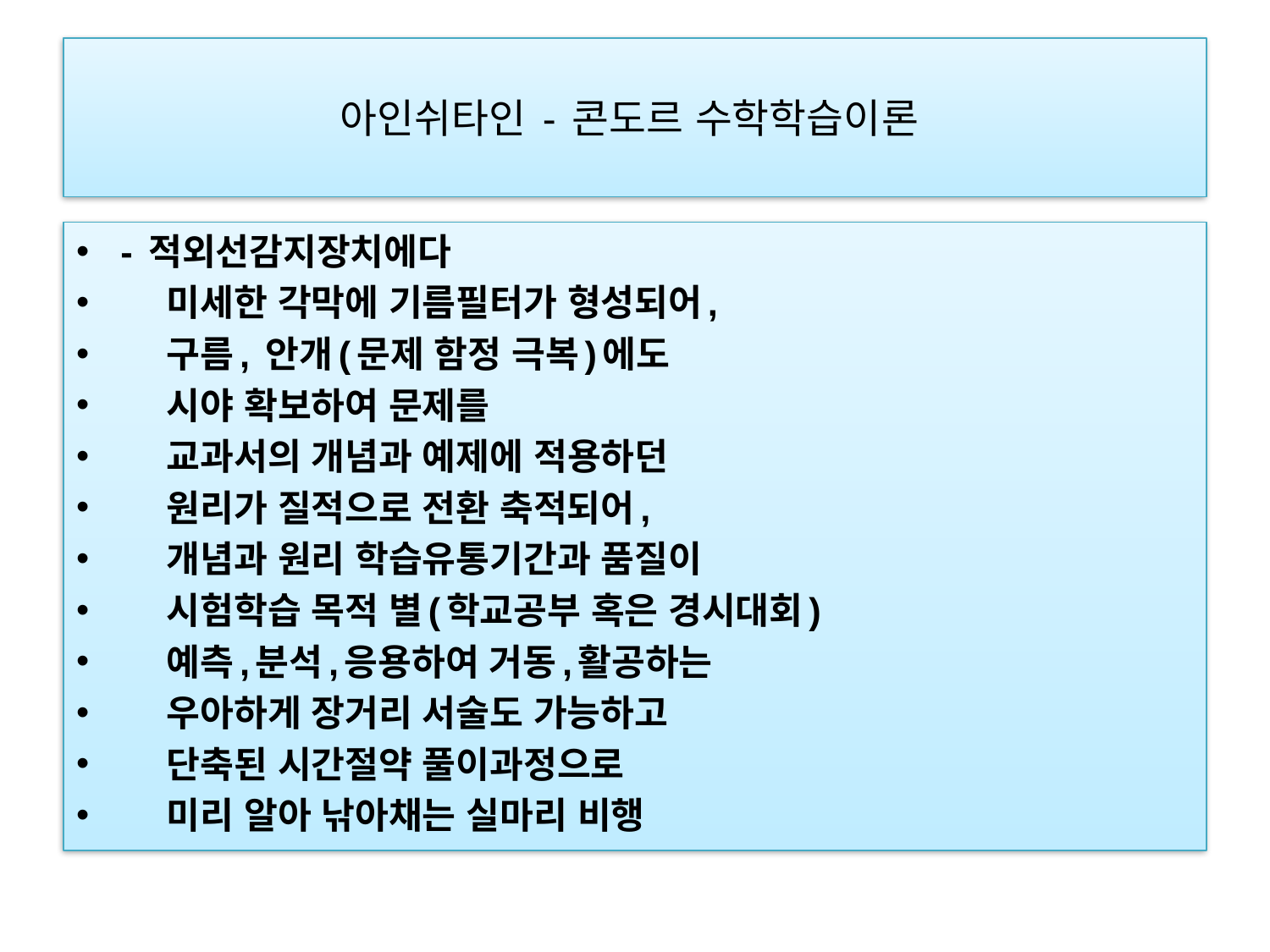

# 아인쉬타인 - 콘도르 수학학습이론
- 적외선감지장치에다
    미세한 각막에 기름필터가 형성되어,
    구름, 안개(문제 함정 극복)에도
    시야 확보하여 문제를
    교과서의 개념과 예제에 적용하던
    원리가 질적으로 전환 축적되어,
    개념과 원리 학습유통기간과 품질이
    시험학습 목적 별(학교공부 혹은 경시대회)
    예측,분석,응용하여 거동,활공하는
    우아하게 장거리 서술도 가능하고
    단축된 시간절약 풀이과정으로
    미리 알아 낚아채는 실마리 비행